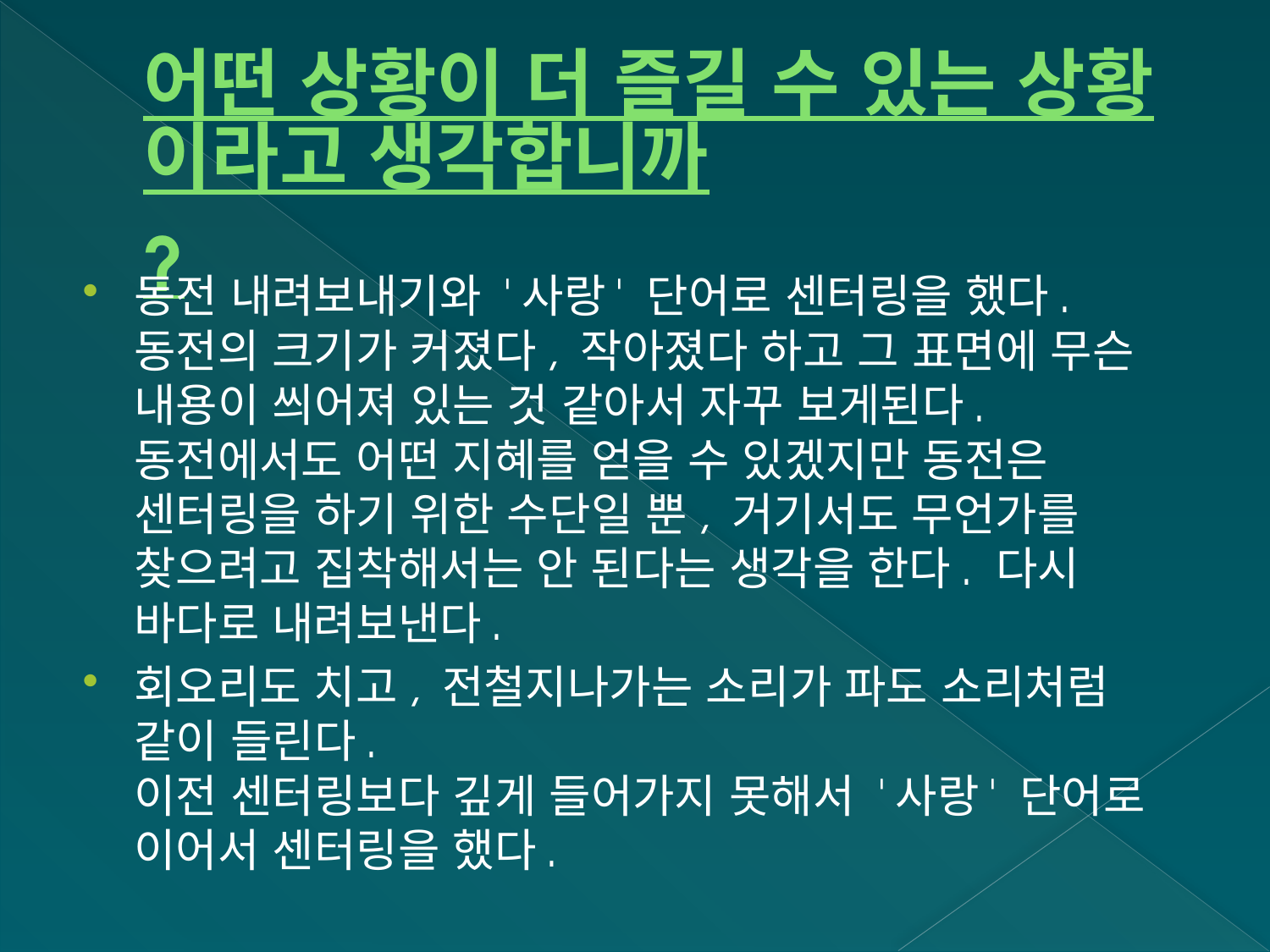

# 어떤 상황이 더 즐길 수 있는 상황이라고 생각합니까?
동전 내려보내기와 '사랑' 단어로 센터링을 했다.
동전의 크기가 커졌다, 작아졌다 하고 그 표면에 무슨 내용이 씌어져 있는 것 같아서 자꾸 보게된다.
동전에서도 어떤 지혜를 얻을 수 있겠지만 동전은 센터링을 하기 위한 수단일 뿐, 거기서도 무언가를 찾으려고 집착해서는 안 된다는 생각을 한다. 다시 바다로 내려보낸다.
회오리도 치고, 전철지나가는 소리가 파도 소리처럼 같이 들린다.
이전 센터링보다 깊게 들어가지 못해서 '사랑' 단어로 이어서 센터링을 했다.